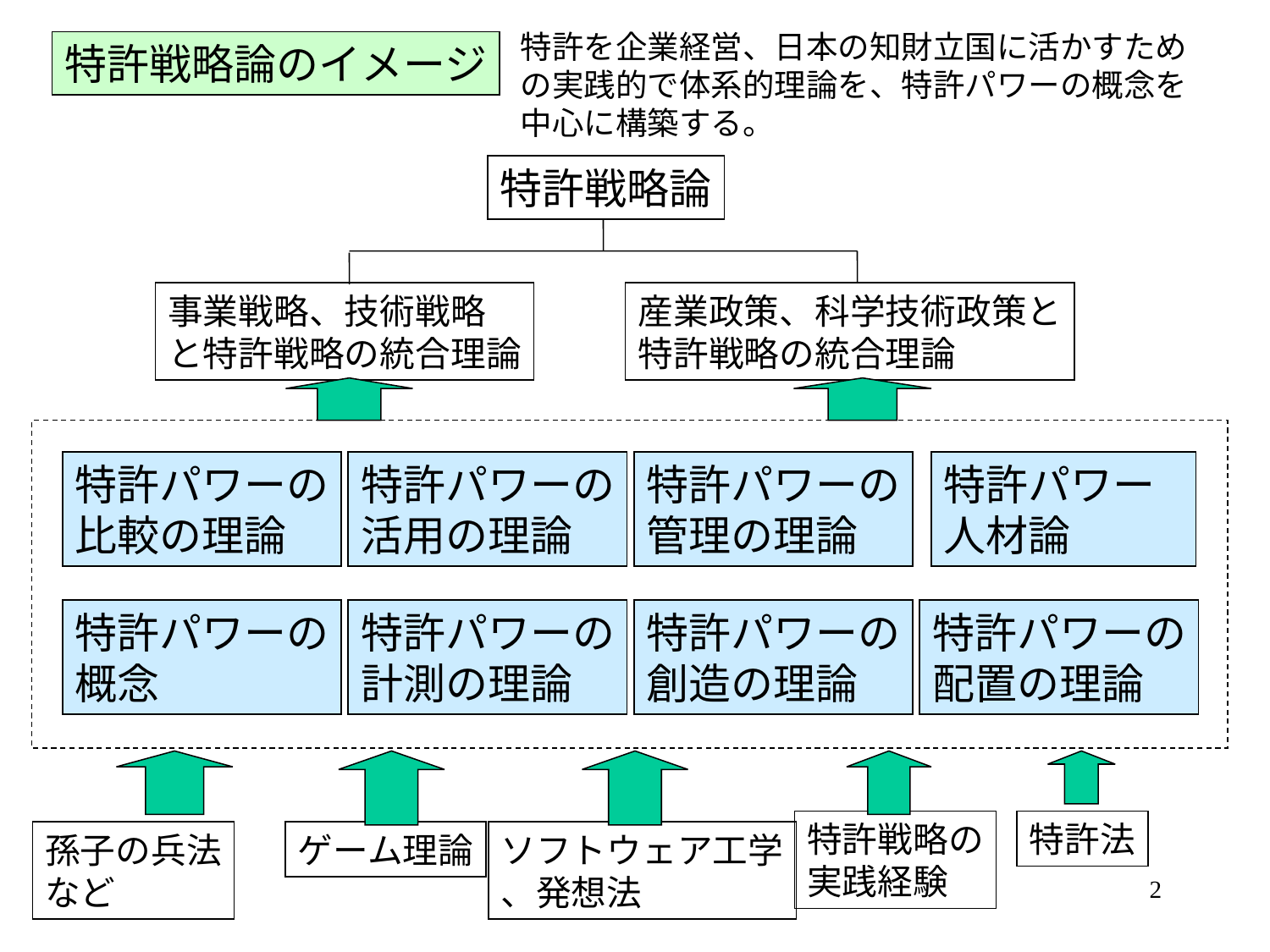

特許を企業経営、日本の知財立国に活かすための実践的で体系的理論を、特許パワーの概念を中心に構築する。
特許戦略論のイメージ

特許戦略論

事業戦略、技術戦略
と特許戦略の統合理論
産業政策、科学技術政策と
特許戦略の統合理論

特許パワーの
比較の理論
特許パワーの
活用の理論
特許パワーの
管理の理論
特許パワー
人材論
特許パワーの
概念
特許パワーの
計測の理論
特許パワーの
創造の理論
特許パワーの
配置の理論

特許戦略の
実践経験
特許法
孫子の兵法
など
ゲーム理論
ソフトウェア工学
、発想法
2